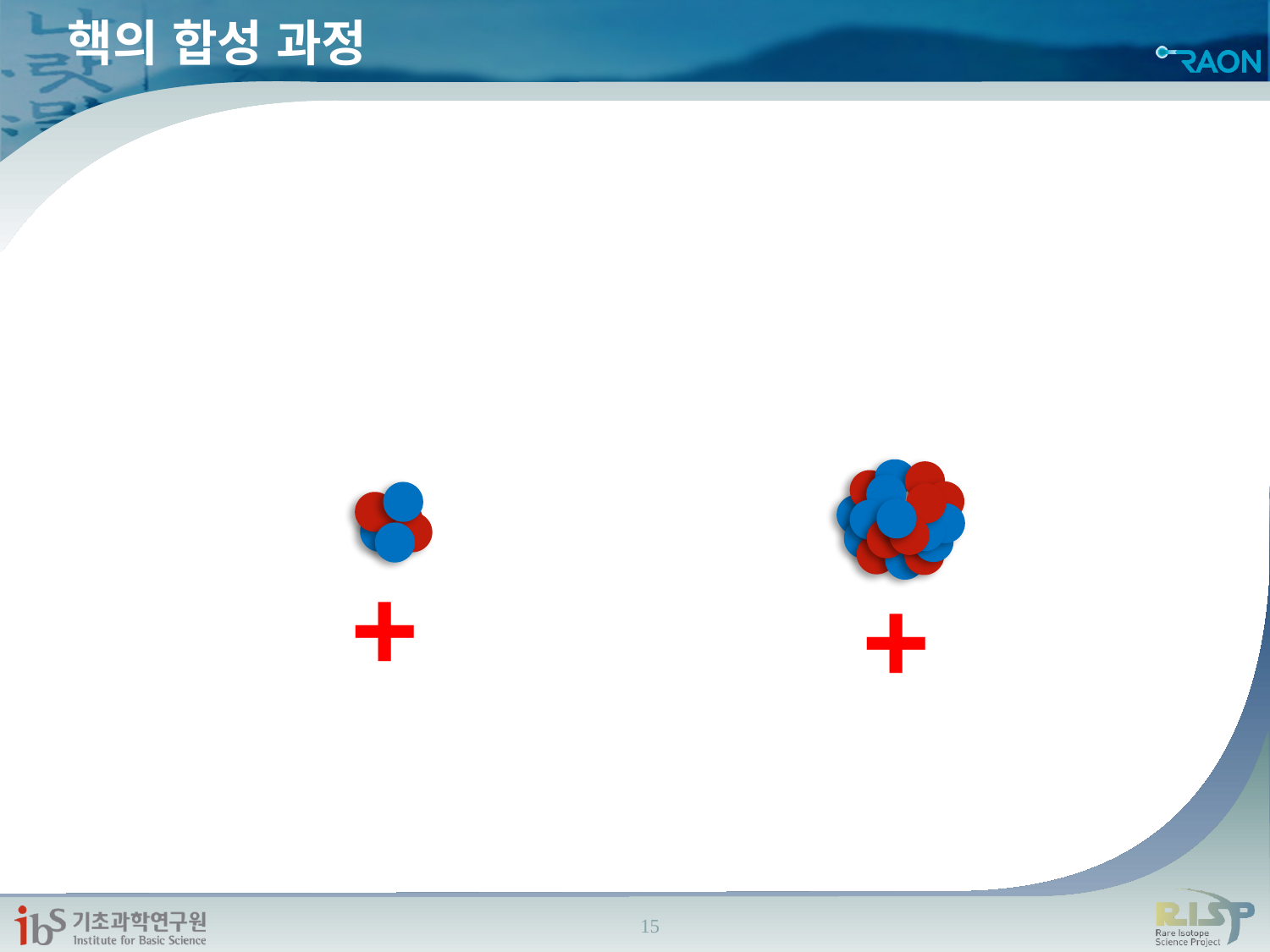

# 핵의 합성 과정

+
+
15